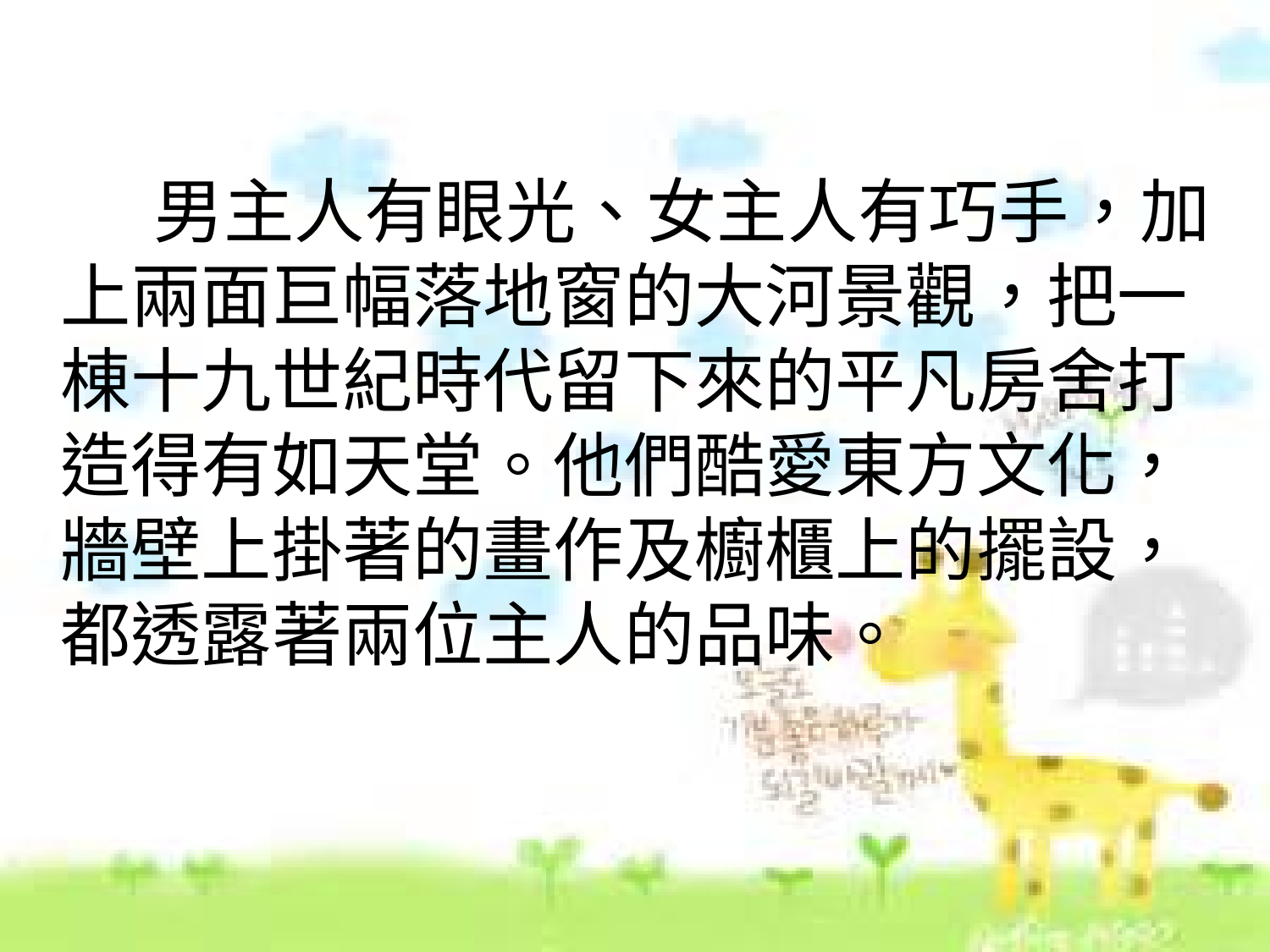

男主人有眼光、女主人有巧手，加上兩面巨幅落地窗的大河景觀，把一棟十九世紀時代留下來的平凡房舍打造得有如天堂。他們酷愛東方文化，牆壁上掛著的畫作及櫥櫃上的擺設，都透露著兩位主人的品味。